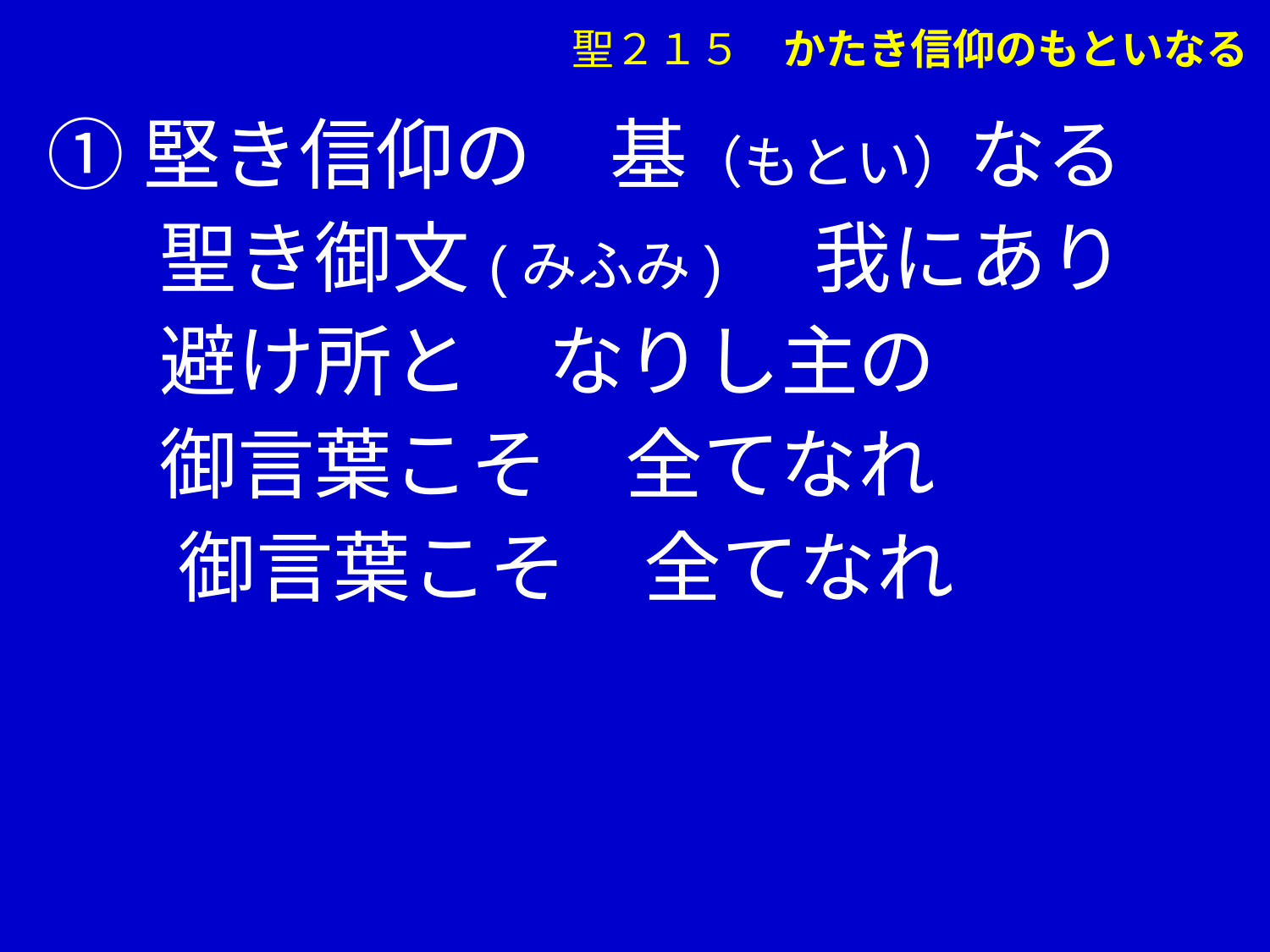

聖２１５　かたき信仰のもといなる
  ➀堅き信仰の　基（もとい）なる
　    聖き御文(みふみ)　我にあり
　    避け所と　なりし主の
　    御言葉こそ　全てなれ
    　御言葉こそ　全てなれ